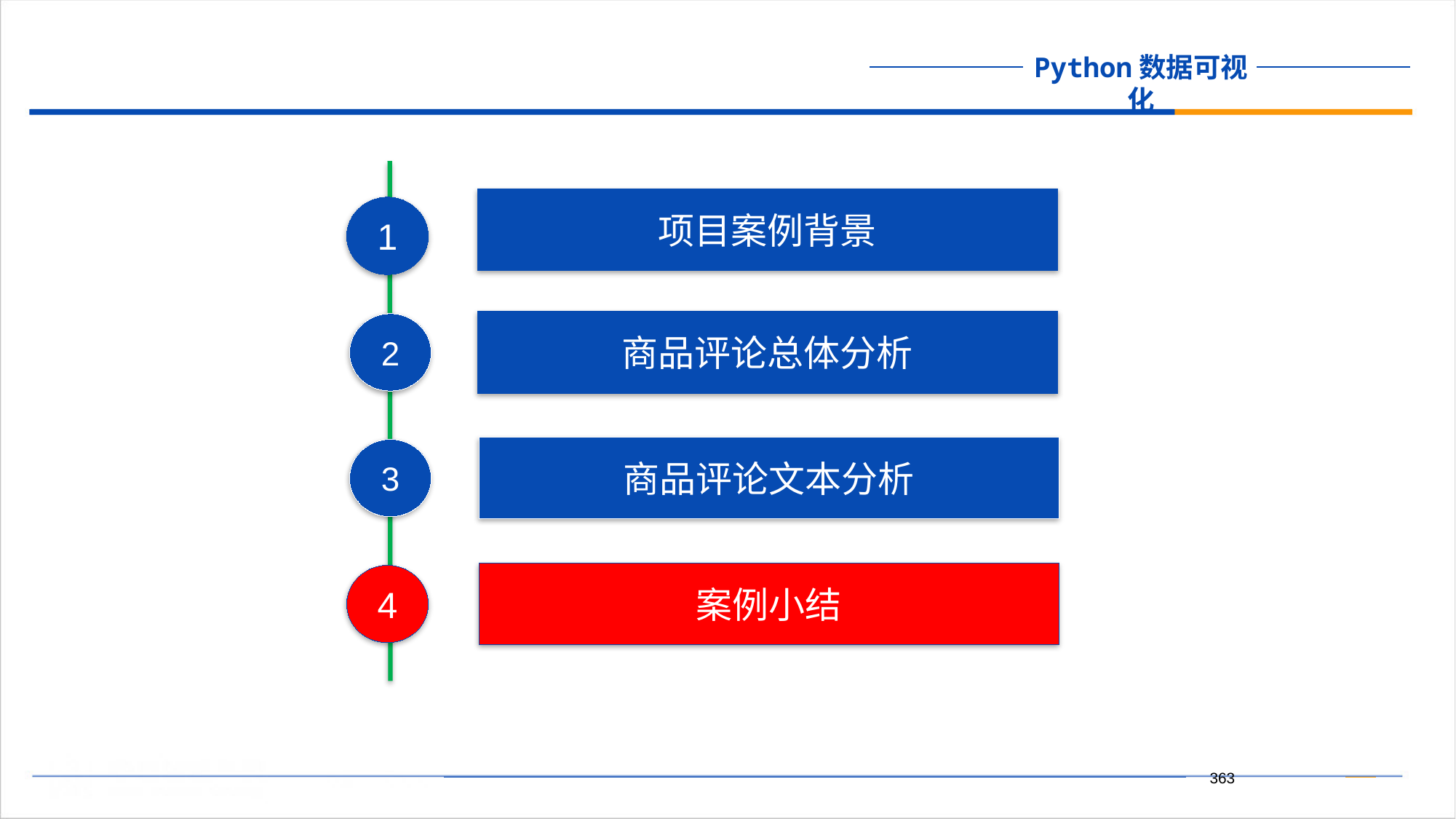

项目案例背景
1
商品评论总体分析
2
商品评论文本分析
3
案例小结
4